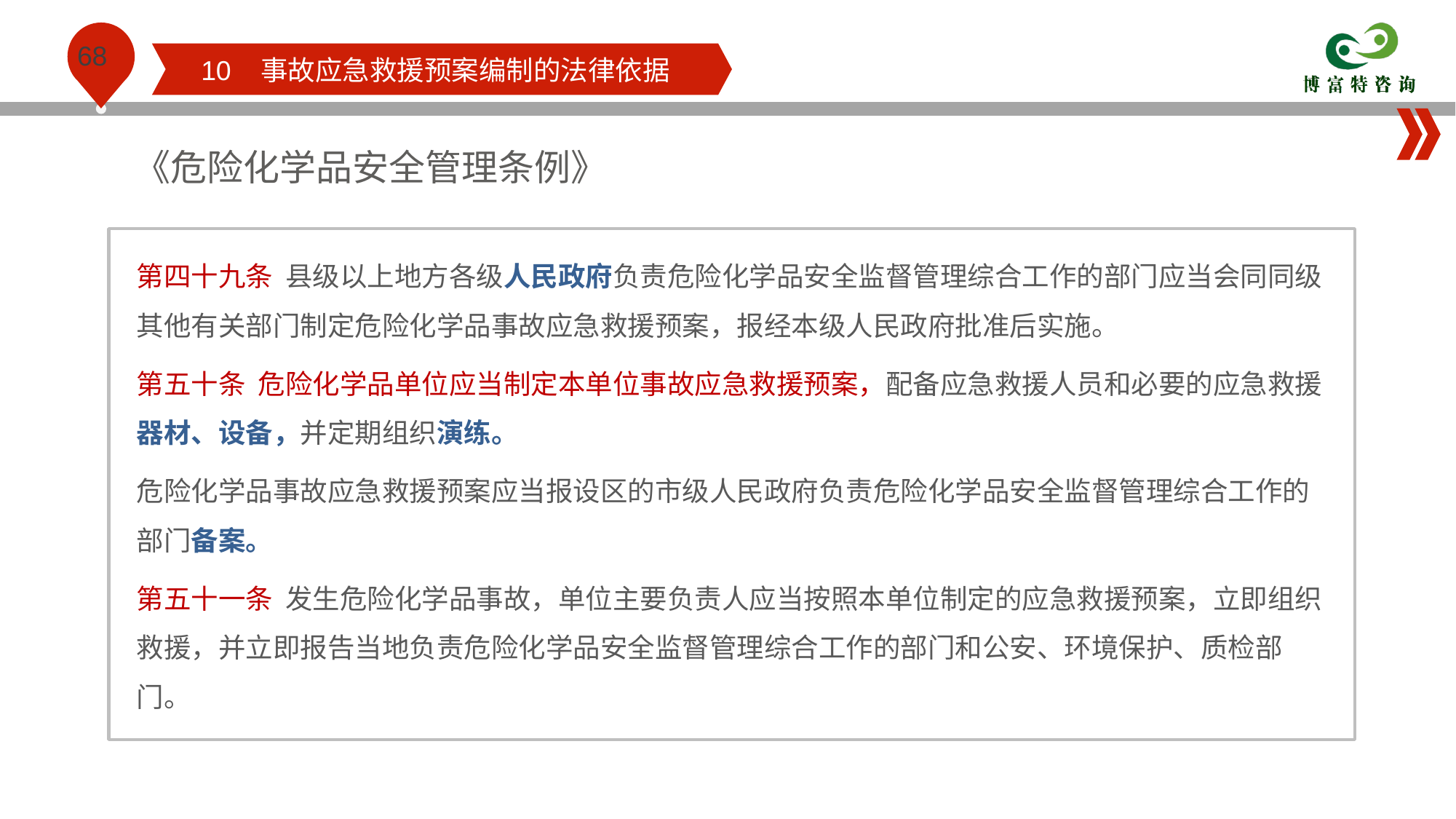

10   事故应急救援预案编制的法律依据
《危险化学品安全管理条例》

第四十九条  县级以上地方各级人民政府负责危险化学品安全监督管理综合工作的部门应当会同同级其他有关部门制定危险化学品事故应急救援预案，报经本级人民政府批准后实施。
第五十条  危险化学品单位应当制定本单位事故应急救援预案，配备应急救援人员和必要的应急救援器材、设备，并定期组织演练。
危险化学品事故应急救援预案应当报设区的市级人民政府负责危险化学品安全监督管理综合工作的部门备案。
第五十一条  发生危险化学品事故，单位主要负责人应当按照本单位制定的应急救援预案，立即组织救援，并立即报告当地负责危险化学品安全监督管理综合工作的部门和公安、环境保护、质检部门。